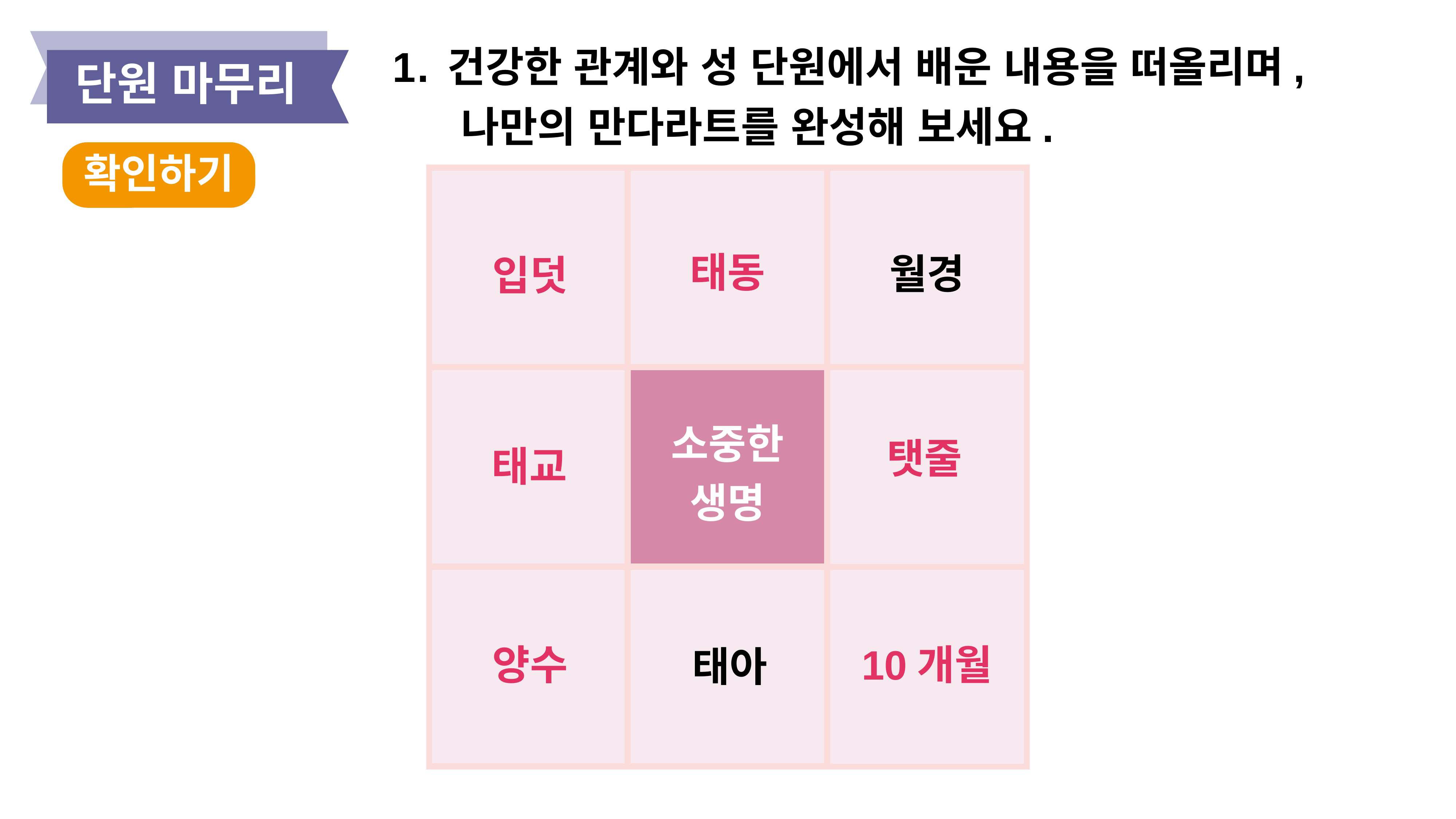

건강한 관계와 성 단원에서 배운 내용을 떠올리며,
     나만의 만다라트를 완성해 보세요.

단원 마무리

확인하기

월경
태동
입덧

소중한
생명
탯줄
태교

태아
10개월
양수